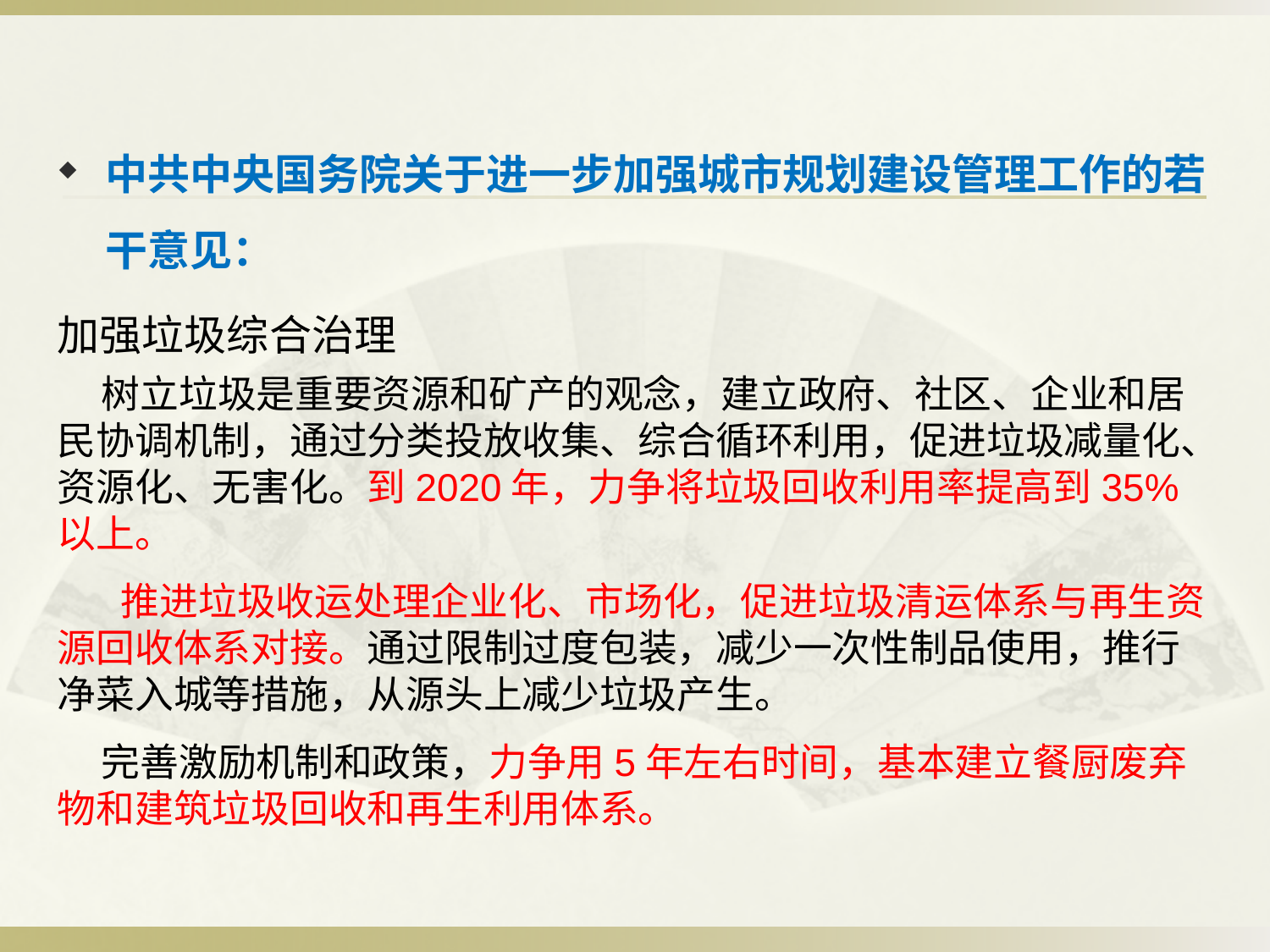

中共中央国务院关于进一步加强城市规划建设管理工作的若干意见：
加强垃圾综合治理
    树立垃圾是重要资源和矿产的观念，建立政府、社区、企业和居民协调机制，通过分类投放收集、综合循环利用，促进垃圾减量化、资源化、无害化。到2020年，力争将垃圾回收利用率提高到35%以上。
推进垃圾收运处理企业化、市场化，促进垃圾清运体系与再生资源回收体系对接。通过限制过度包装，减少一次性制品使用，推行净菜入城等措施，从源头上减少垃圾产生。
    完善激励机制和政策，力争用5年左右时间，基本建立餐厨废弃物和建筑垃圾回收和再生利用体系。